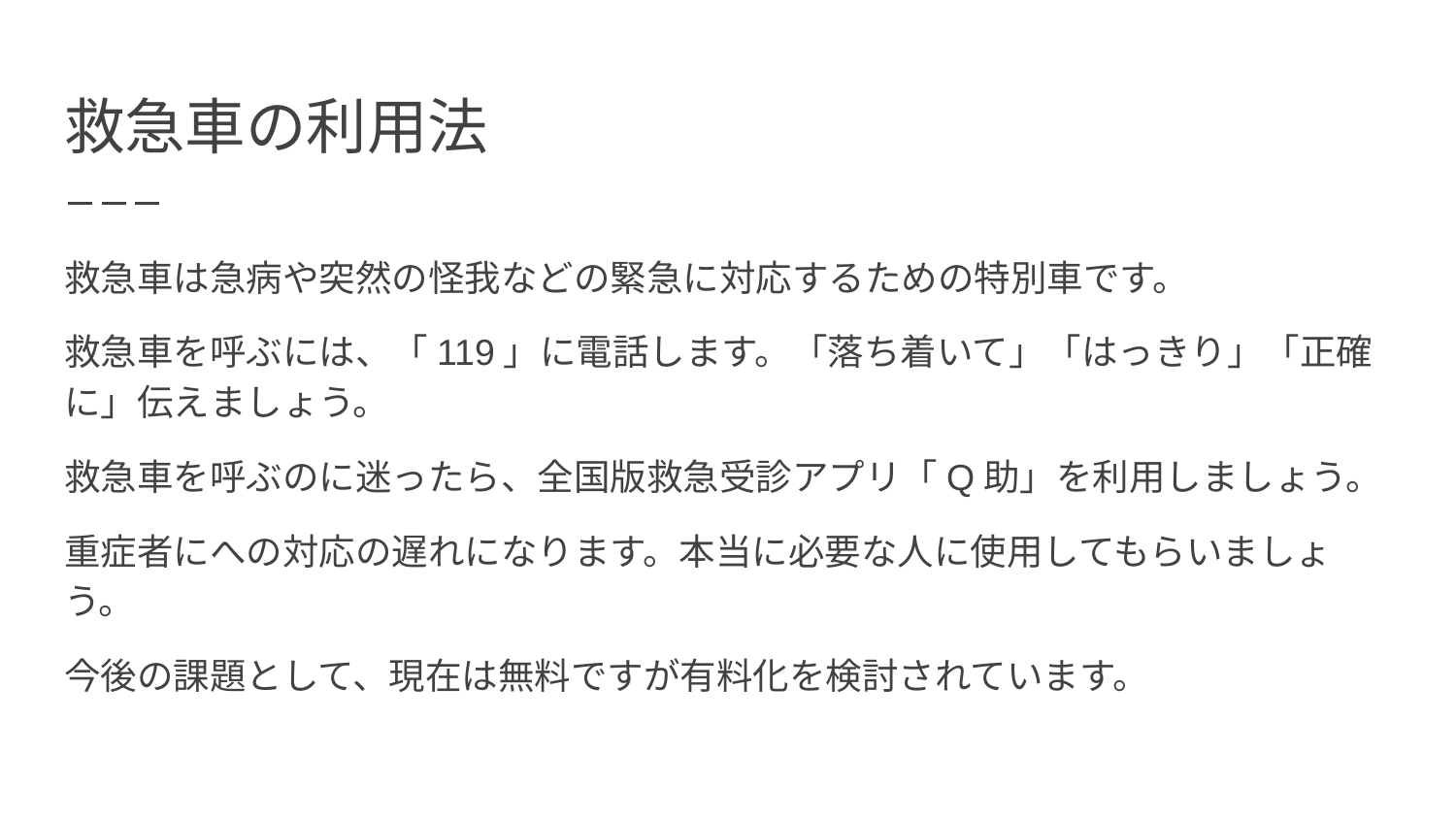

# 救急車の利用法
救急車は急病や突然の怪我などの緊急に対応するための特別車です。
救急車を呼ぶには、「119」に電話します。「落ち着いて」「はっきり」「正確に」伝えましょう。
救急車を呼ぶのに迷ったら、全国版救急受診アプリ「Q助」を利用しましょう。
重症者にへの対応の遅れになります。本当に必要な人に使用してもらいましょう。
今後の課題として、現在は無料ですが有料化を検討されています。